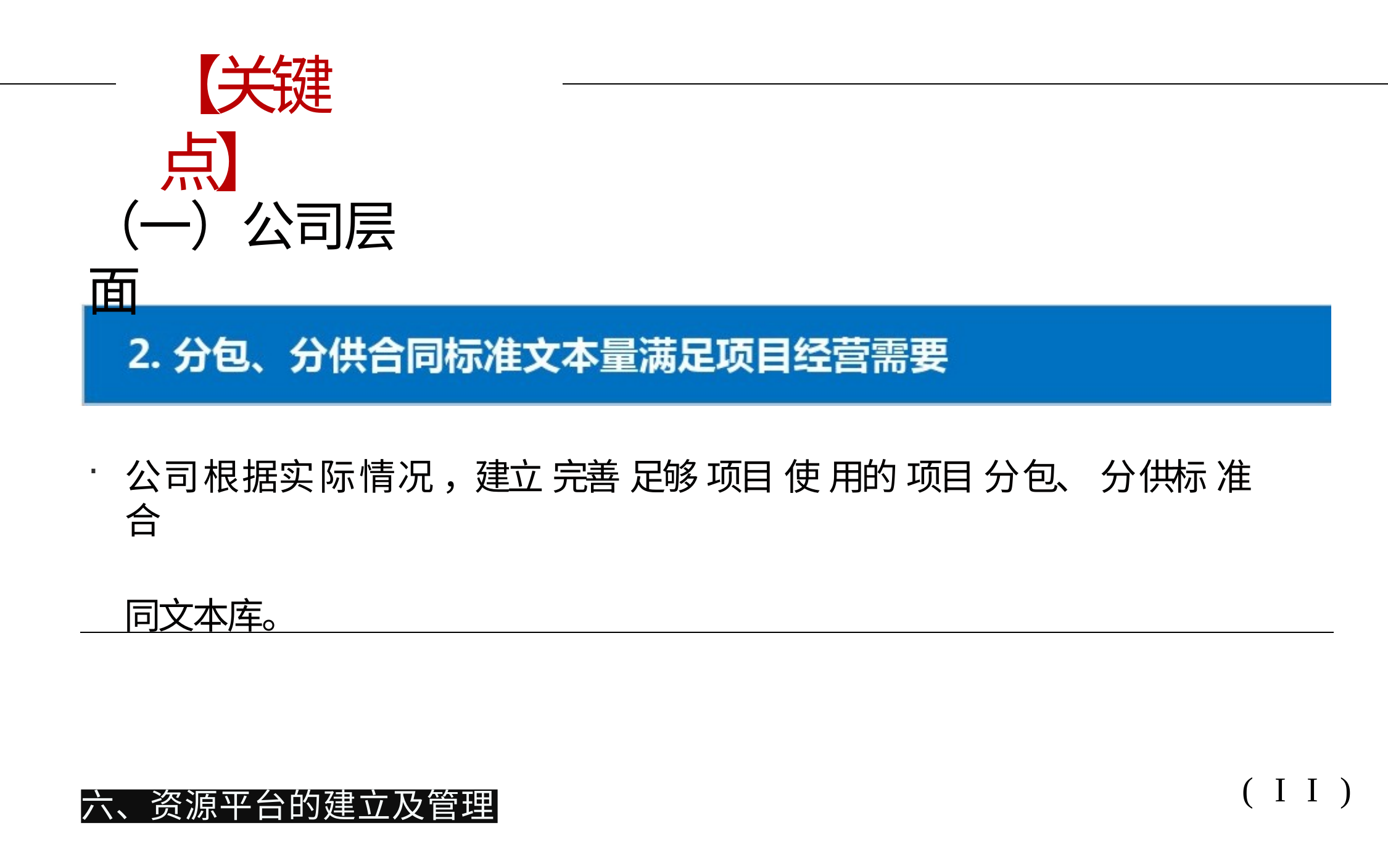

# 【关键点】

（一）公司层面

公司根据实际情况 ，建立 完善 足够 项目 使 用的 项目 分包、 分供标 准 合

同文本库。

(II)
六、资源平台的建立及管理